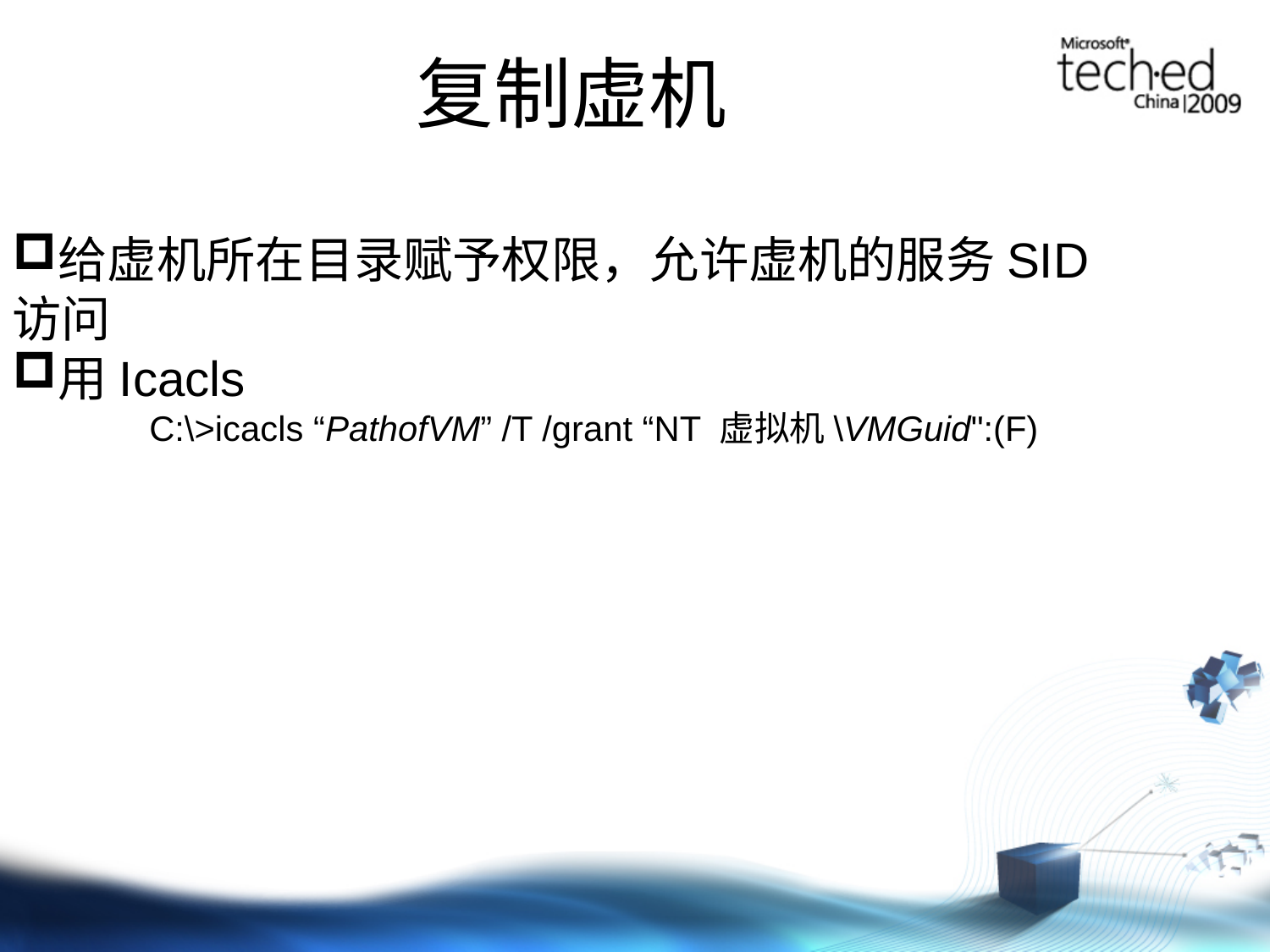

复制虚机
给虚机所在目录赋予权限，允许虚机的服务SID访问
用Icacls
	 C:\>icacls “PathofVM” /T /grant “NT 虚拟机\VMGuid":(F)